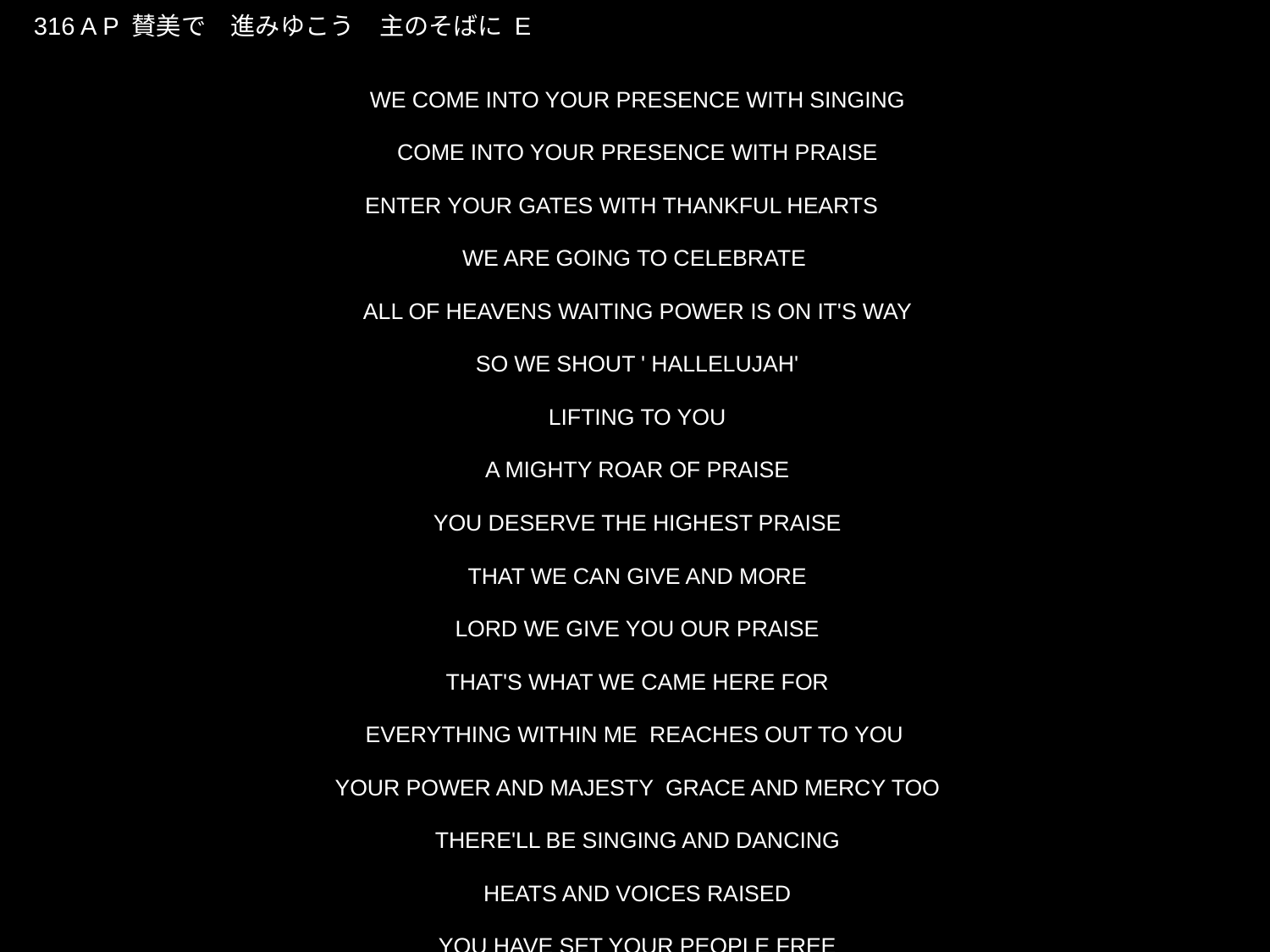

さんびですすみゆこう
★P
316 A P 賛美で　進みゆこう　主のそばに E
WE COME INTO YOUR PRESENCE WITH SINGING
COME INTO YOUR PRESENCE WITH PRAISE
ENTER YOUR GATES WITH THANKFUL HEARTS　
WE ARE GOING TO CELEBRATE
ALL OF HEAVENS WAITING POWER IS ON IT'S WAY
SO WE SHOUT ' HALLELUJAH'
LIFTING TO YOU
A MIGHTY ROAR OF PRAISE
YOU DESERVE THE HIGHEST PRAISE
THAT WE CAN GIVE AND MORE
LORD WE GIVE YOU OUR PRAISE
THAT'S WHAT WE CAME HERE FOR
EVERYTHING WITHIN ME  REACHES OUT TO YOU
YOUR POWER AND MAJESTY  GRACE AND MERCY TOO
THERE'LL BE SINGING AND DANCING
HEATS AND VOICES RAISED
YOU HAVE SET YOUR PEOPLE FREE
NOW THE HOUSE IS FILLED WITH PRAISE
★４